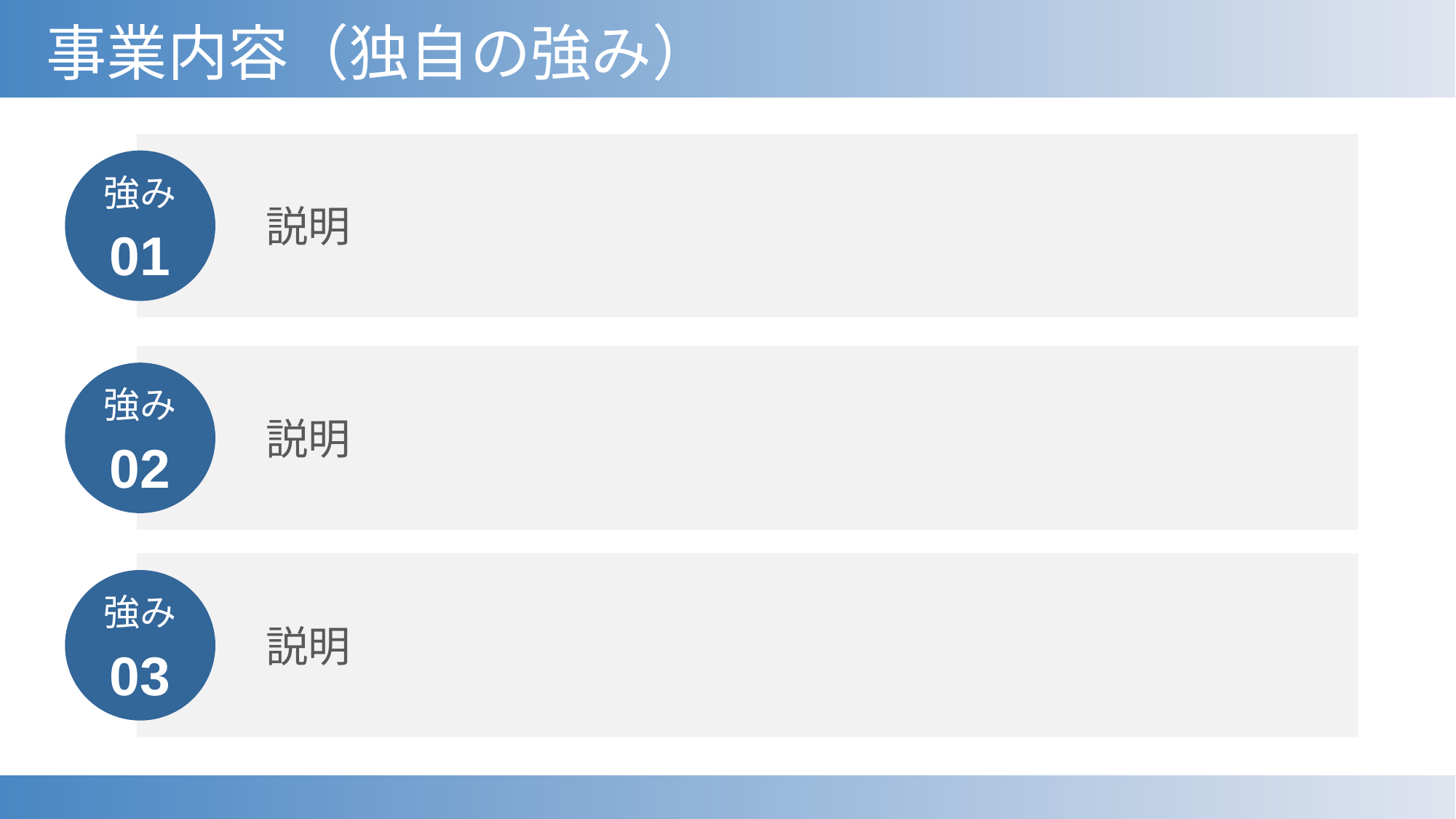

# 事業内容（独自の強み）

強み
01
 説明

強み
02
 説明

強み
03
 説明